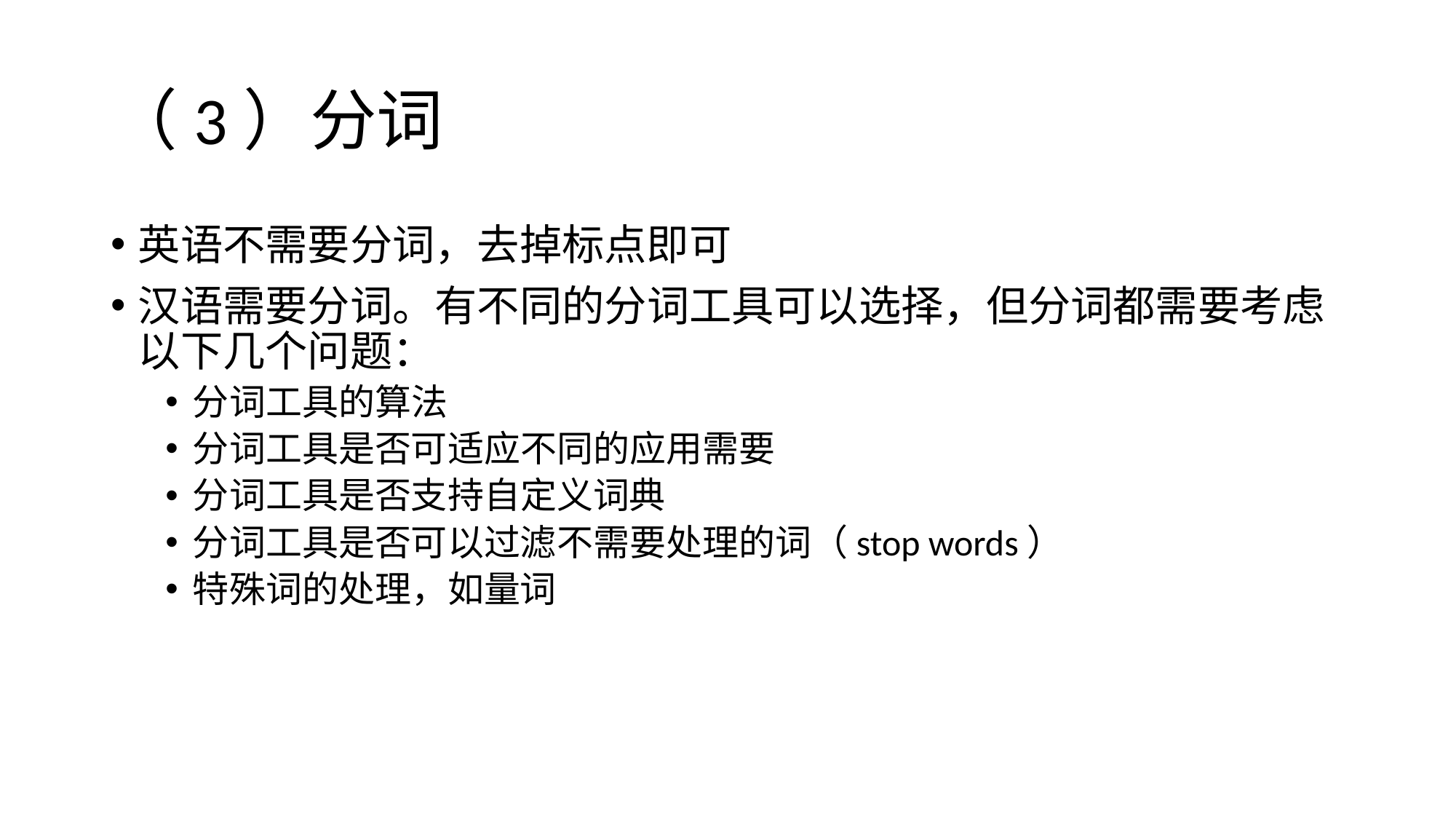

# （3）分词
英语不需要分词，去掉标点即可
汉语需要分词。有不同的分词工具可以选择，但分词都需要考虑以下几个问题：
分词工具的算法
分词工具是否可适应不同的应用需要
分词工具是否支持自定义词典
分词工具是否可以过滤不需要处理的词（stop words）
特殊词的处理，如量词